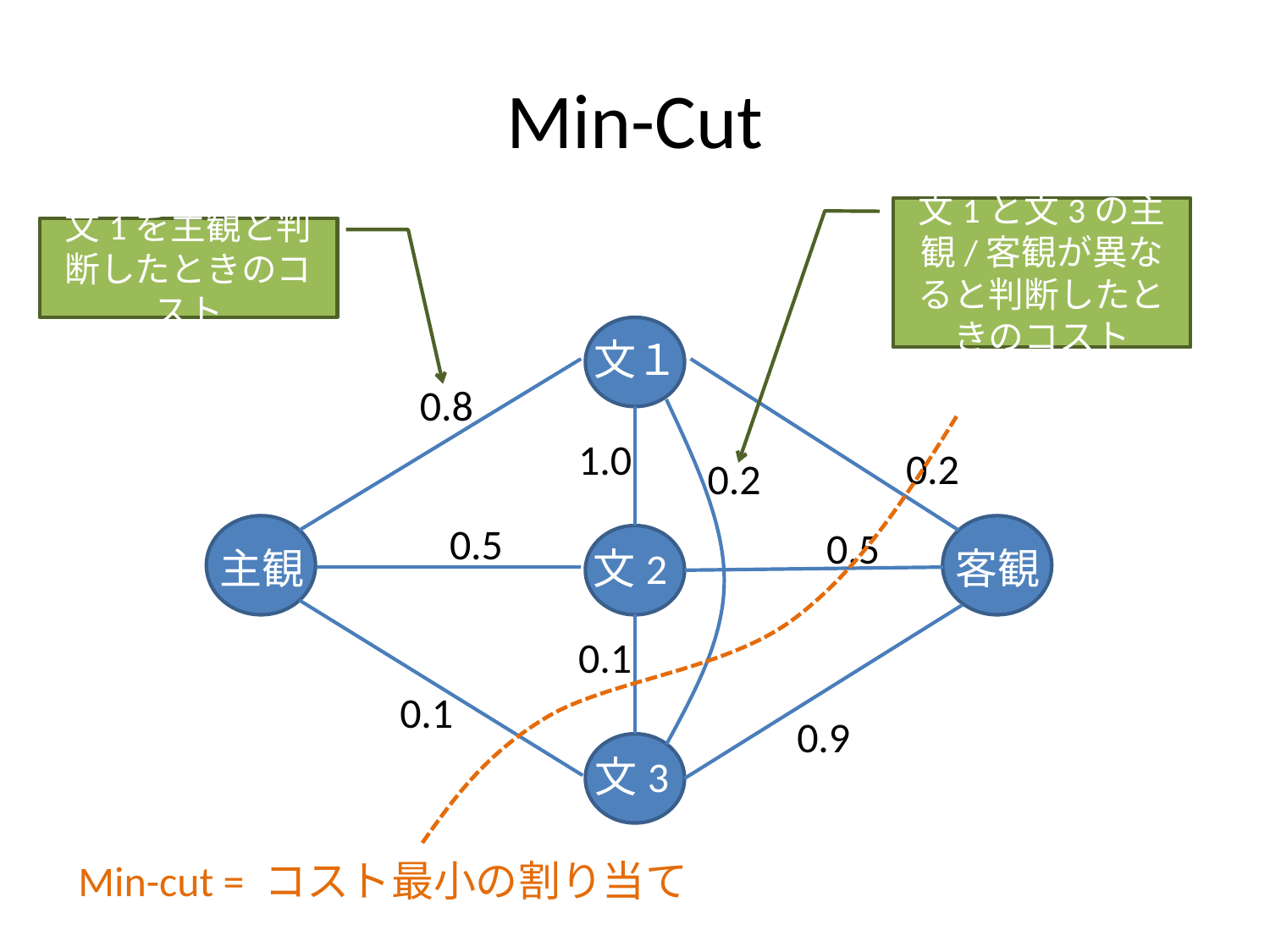

# Min-Cut
文1と文3の主観/客観が異なると判断したときのコスト
文1を主観と判断したときのコスト

文１
0.8

1.0
0.2
0.2
0.5

0.5

主観
文2
客観
0.1
0.1
0.9

文3
Min-cut = コスト最小の割り当て